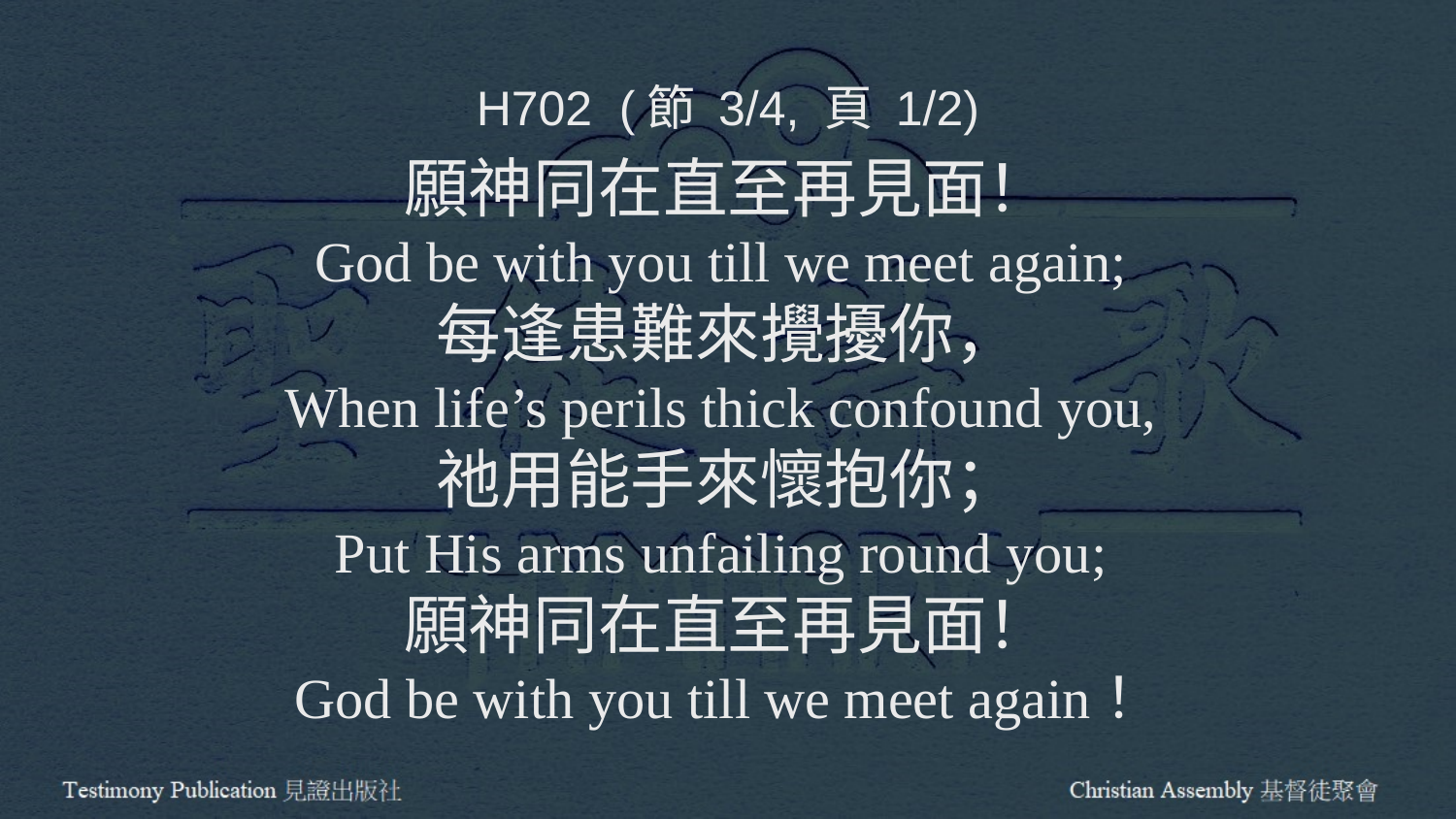

H702  (節 3/4, 頁 1/2)
願神同在直至再見面！
God be with you till we meet again;
每逢患難來攪擾你，
When life’s perils thick confound you,
祂用能手來懷抱你；
Put His arms unfailing round you;
願神同在直至再見面！
God be with you till we meet again！